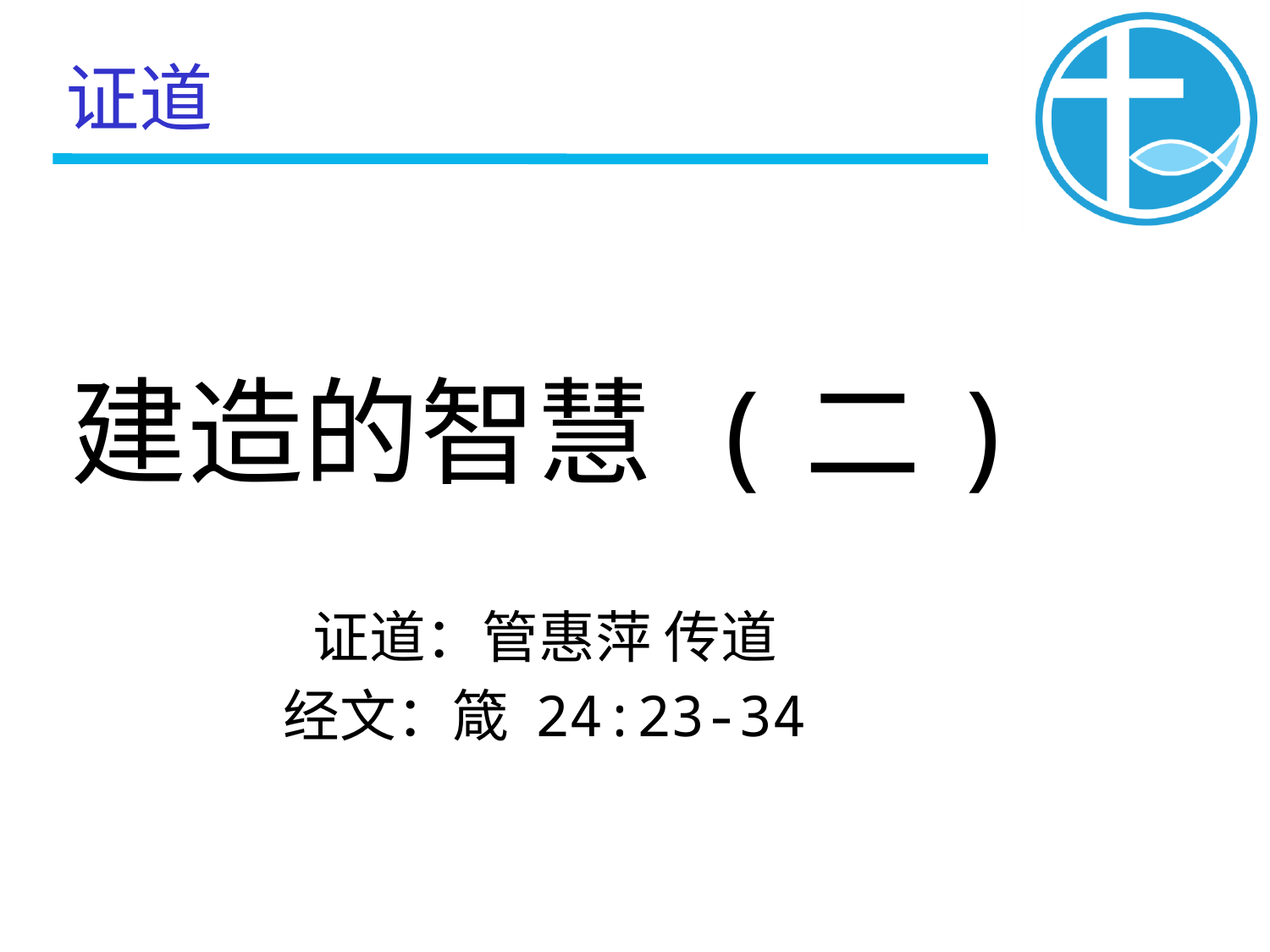

证道

建造的智慧 (二)
证道：管惠萍 传道
经文：箴 24:23-34